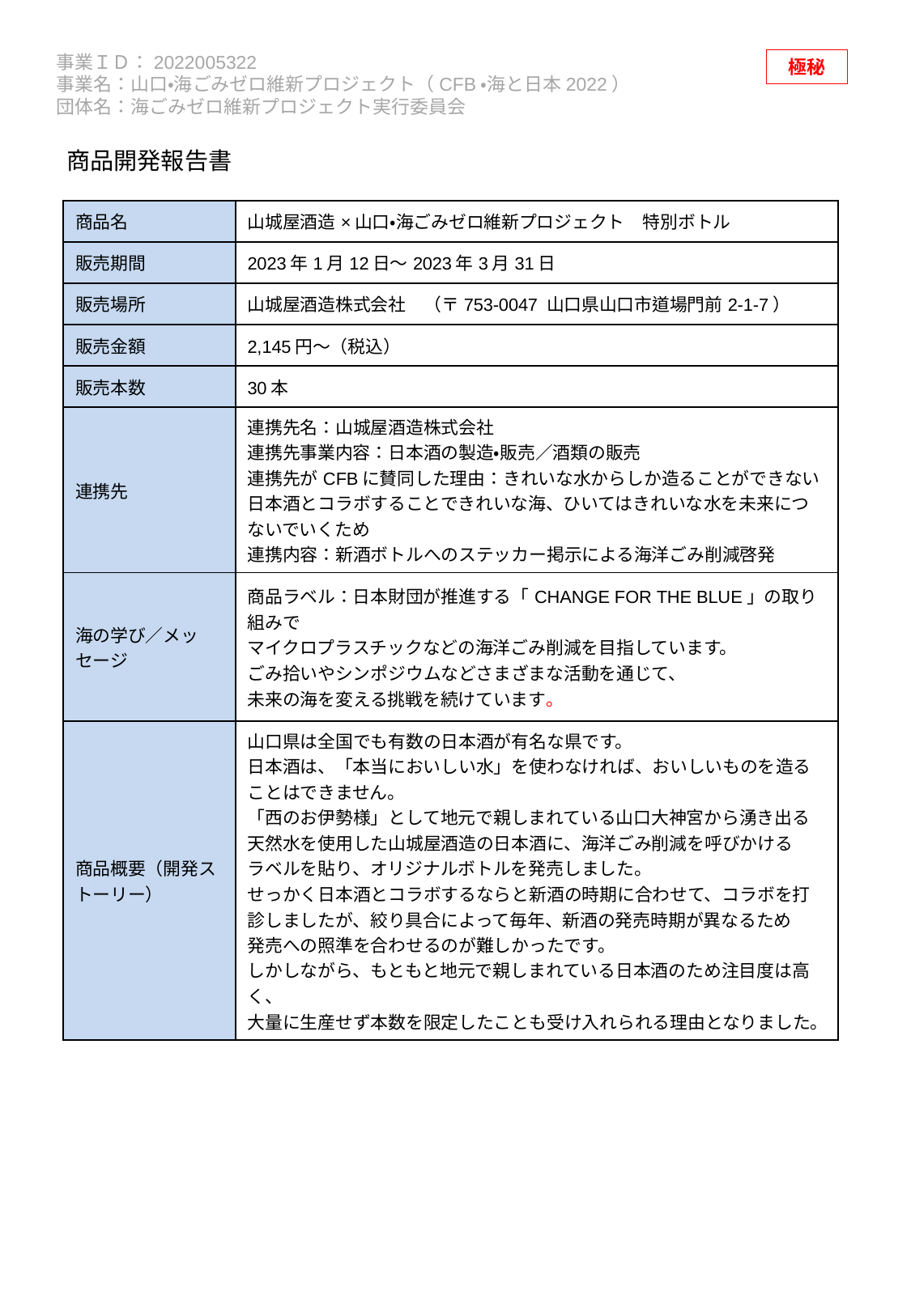

商品開発報告書
| 商品名 | 山城屋酒造×山口・海ごみゼロ維新プロジェクト　特別ボトル |
| --- | --- |
| 販売期間 | 2023年1月12日～2023年3月31日 |
| 販売場所 | 山城屋酒造株式会社　（〒753-0047 山口県山口市道場門前2-1-7） |
| 販売金額 | 2,145円～（税込） |
| 販売本数 | 30本 |
| 連携先 | 連携先名：山城屋酒造株式会社 連携先事業内容：日本酒の製造・販売／酒類の販売 連携先がCFBに賛同した理由：きれいな水からしか造ることができない 日本酒とコラボすることできれいな海、ひいてはきれいな水を未来につないでいくため 連携内容：新酒ボトルへのステッカー掲示による海洋ごみ削減啓発 |
| 海の学び／メッセージ | 商品ラベル：日本財団が推進する「CHANGE FOR THE BLUE」の取り組みで マイクロプラスチックなどの海洋ごみ削減を目指しています。 ごみ拾いやシンポジウムなどさまざまな活動を通じて、 未来の海を変える挑戦を続けています。 |
| 商品概要（開発ストーリー） | 山口県は全国でも有数の日本酒が有名な県です。 日本酒は、「本当においしい水」を使わなければ、おいしいものを造ることはできません。 「西のお伊勢様」として地元で親しまれている山口大神宮から湧き出る 天然水を使用した山城屋酒造の日本酒に、海洋ごみ削減を呼びかける ラベルを貼り、オリジナルボトルを発売しました。 せっかく日本酒とコラボするならと新酒の時期に合わせて、コラボを打診しましたが、絞り具合によって毎年、新酒の発売時期が異なるため 発売への照準を合わせるのが難しかったです。 しかしながら、もともと地元で親しまれている日本酒のため注目度は高く、 大量に生産せず本数を限定したことも受け入れられる理由となりました。 |